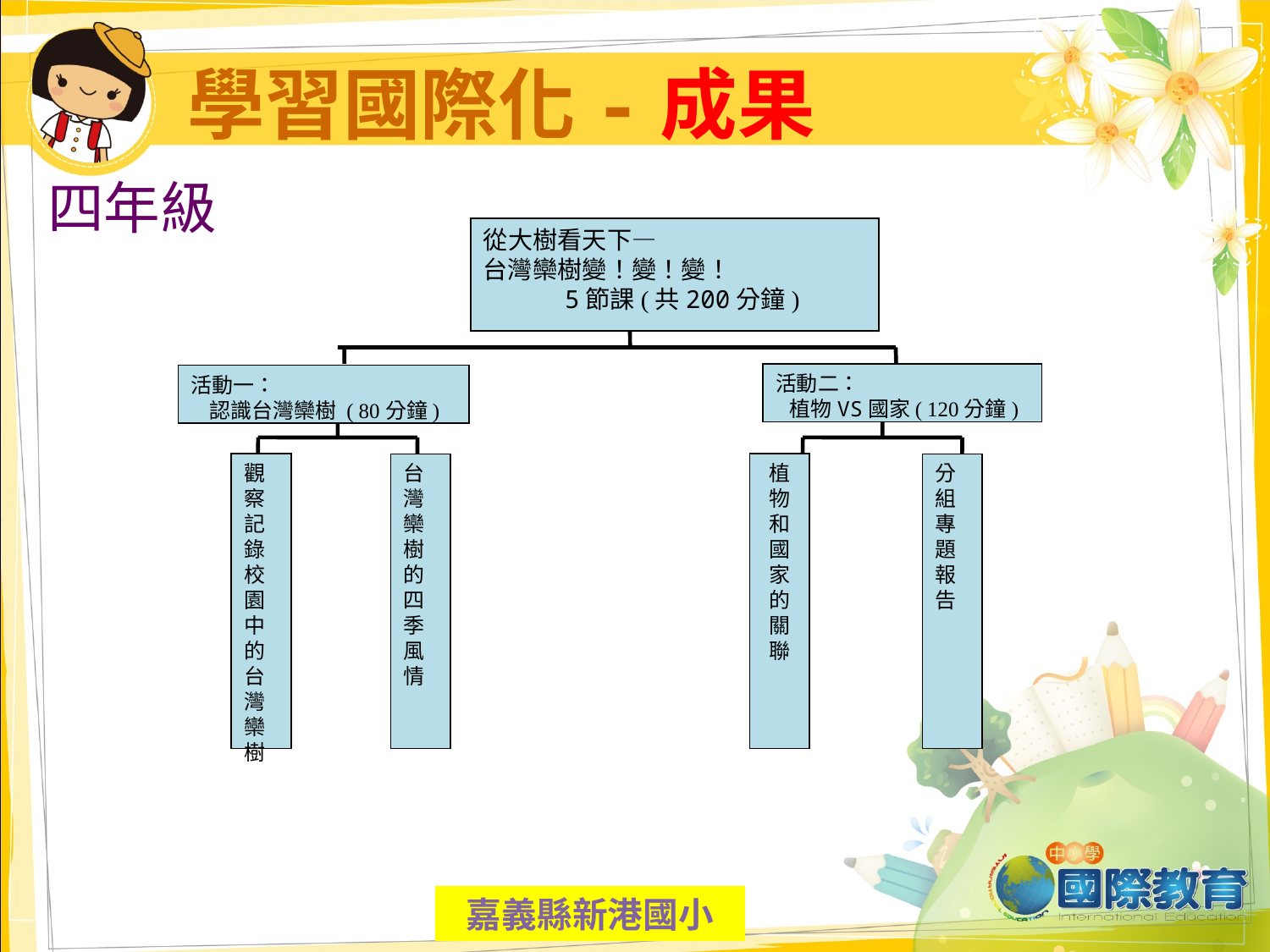

# 學習國際化-成果
四年級

從大樹看天下—
台灣欒樹變！變！變！
 5節課(共200分鐘)

活動二：
  植物VS國家( 120分鐘)
活動一：
   認識台灣欒樹 ( 80分鐘)

觀察記錄校園中的台灣欒樹
台灣欒樹的四季風情
植物和國家的關聯

分組專題報告

嘉義縣新港國小